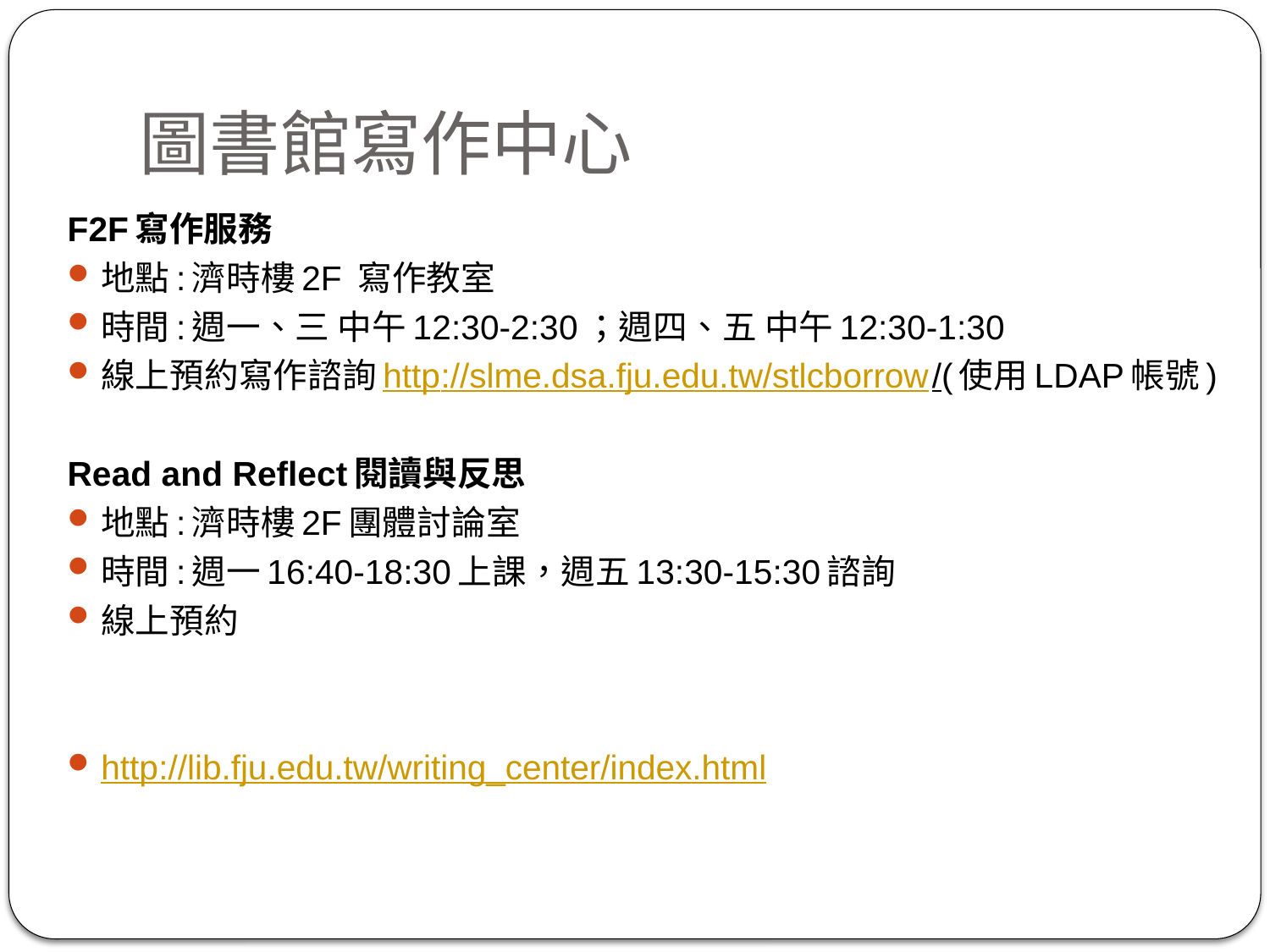

# 圖書館寫作中心
F2F寫作服務
地點:濟時樓2F 寫作教室
時間:週一、三 中午12:30-2:30；週四、五 中午12:30-1:30
線上預約寫作諮詢http://slme.dsa.fju.edu.tw/stlcborrow/(使用LDAP帳號)

Read and Reflect閱讀與反思
地點:濟時樓2F團體討論室
時間:週一16:40-18:30上課，週五13:30-15:30諮詢
線上預約

http://lib.fju.edu.tw/writing_center/index.html